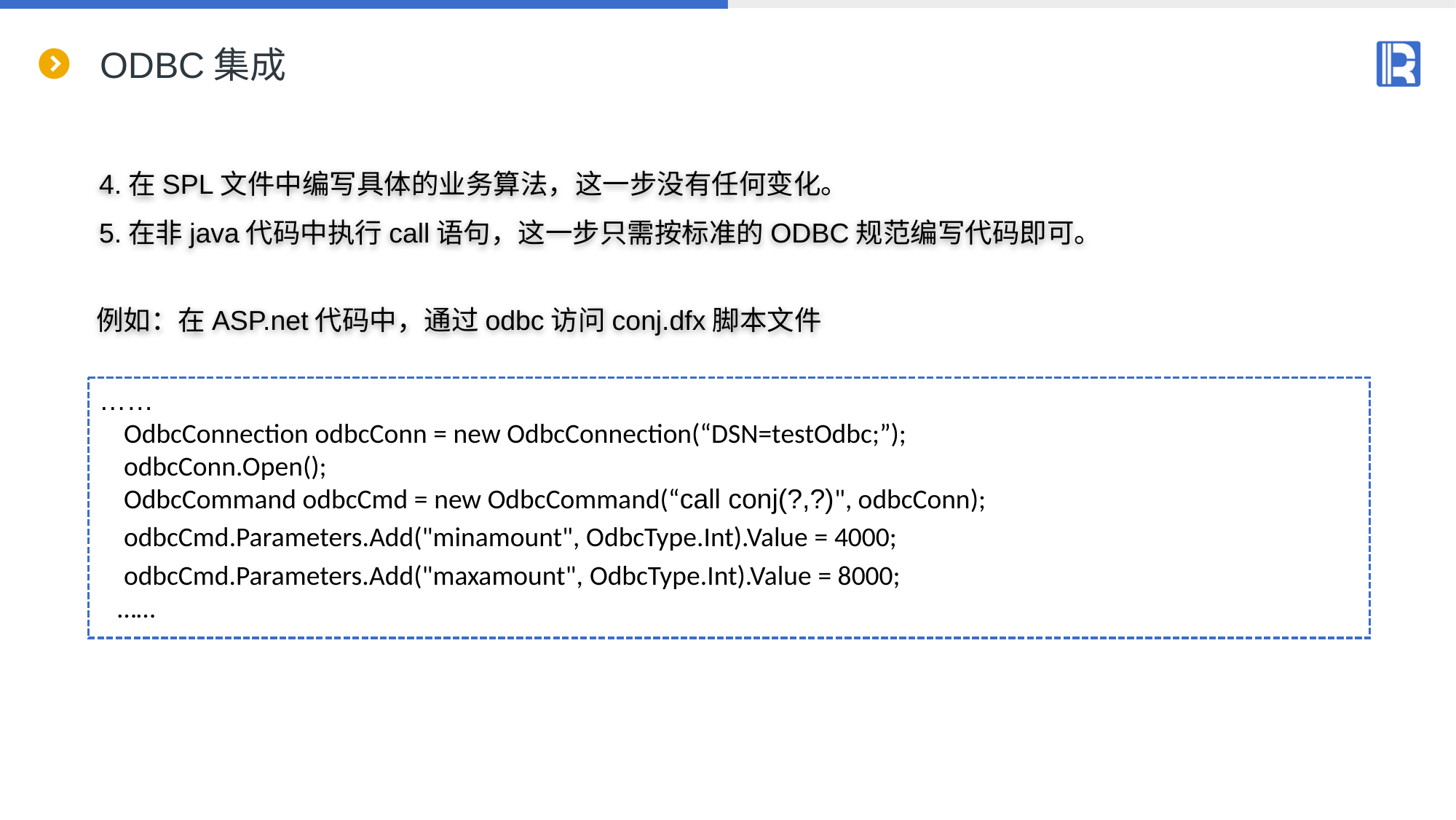

# ODBC集成
4.在SPL文件中编写具体的业务算法，这一步没有任何变化。
5.在非java代码中执行call语句，这一步只需按标准的ODBC规范编写代码即可。
例如：在ASP.net代码中，通过odbc访问conj.dfx脚本文件
……
    OdbcConnection odbcConn = new OdbcConnection(“DSN=testOdbc;”);
    odbcConn.Open();
    OdbcCommand odbcCmd = new OdbcCommand(“call conj(?,?)", odbcConn);
    odbcCmd.Parameters.Add("minamount", OdbcType.Int).Value = 4000;
    odbcCmd.Parameters.Add("maxamount", OdbcType.Int).Value = 8000;
   ……